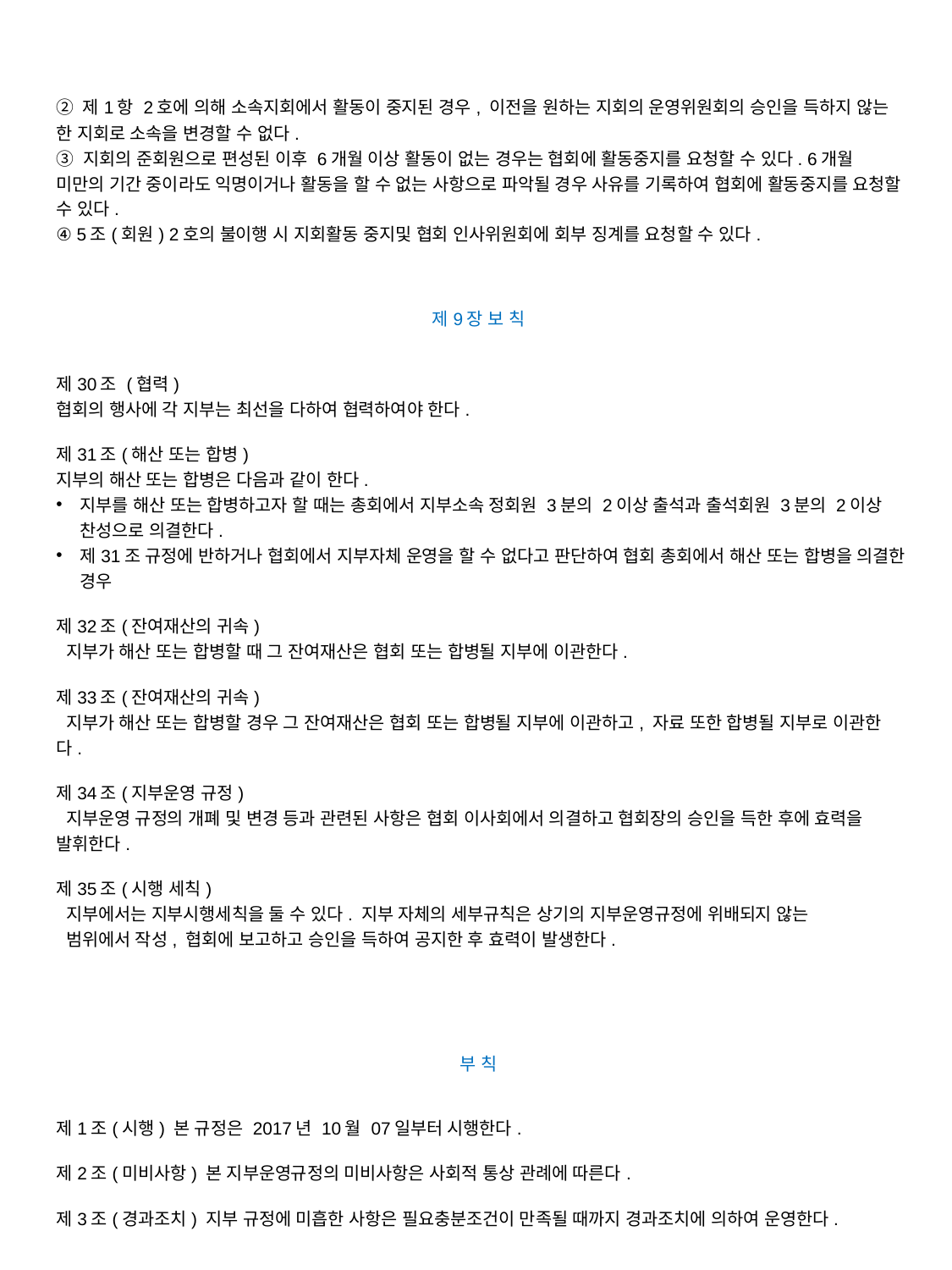

| ② 제1항 2호에 의해 소속지회에서 활동이 중지된 경우, 이전을 원하는 지회의 운영위원회의 승인을 득하지 않는 한 지회로 소속을 변경할 수 없다. ③ 지회의 준회원으로 편성된 이후 6개월 이상 활동이 없는 경우는 협회에 활동중지를 요청할 수 있다. 6개월 미만의 기간 중이라도 익명이거나 활동을 할 수 없는 사항으로 파악될 경우 사유를 기록하여 협회에 활동중지를 요청할 수 있다. ④ 5조(회원) 2호의 불이행 시 지회활동 중지및 협회 인사위원회에 회부 징계를 요청할 수 있다. 제9장 보 칙 제30조 (협력) 협회의 행사에 각 지부는 최선을 다하여 협력하여야 한다. 제31조(해산 또는 합병) 지부의 해산 또는 합병은 다음과 같이 한다. 지부를 해산 또는 합병하고자 할 때는 총회에서 지부소속 정회원 3분의 2이상 출석과 출석회원 3분의 2이상 찬성으로 의결한다. 제31조 규정에 반하거나 협회에서 지부자체 운영을 할 수 없다고 판단하여 협회 총회에서 해산 또는 합병을 의결한 경우 제32조(잔여재산의 귀속) 지부가 해산 또는 합병할 때 그 잔여재산은 협회 또는 합병될 지부에 이관한다. 제33조(잔여재산의 귀속) 지부가 해산 또는 합병할 경우 그 잔여재산은 협회 또는 합병될 지부에 이관하고, 자료 또한 합병될 지부로 이관한다. 제34조(지부운영 규정) 지부운영 규정의 개폐 및 변경 등과 관련된 사항은 협회 이사회에서 의결하고 협회장의 승인을 득한 후에 효력을 발휘한다. 제35조(시행 세칙) 지부에서는 지부시행세칙을 둘 수 있다. 지부 자체의 세부규칙은 상기의 지부운영규정에 위배되지 않는 범위에서 작성, 협회에 보고하고 승인을 득하여 공지한 후 효력이 발생한다. 부 칙 제1조(시행) 본 규정은 2017년 10월 07일부터 시행한다. 제2조(미비사항) 본 지부운영규정의 미비사항은 사회적 통상 관례에 따른다. 제3조(경과조치) 지부 규정에 미흡한 사항은 필요충분조건이 만족될 때까지 경과조치에 의하여 운영한다. |
| --- |